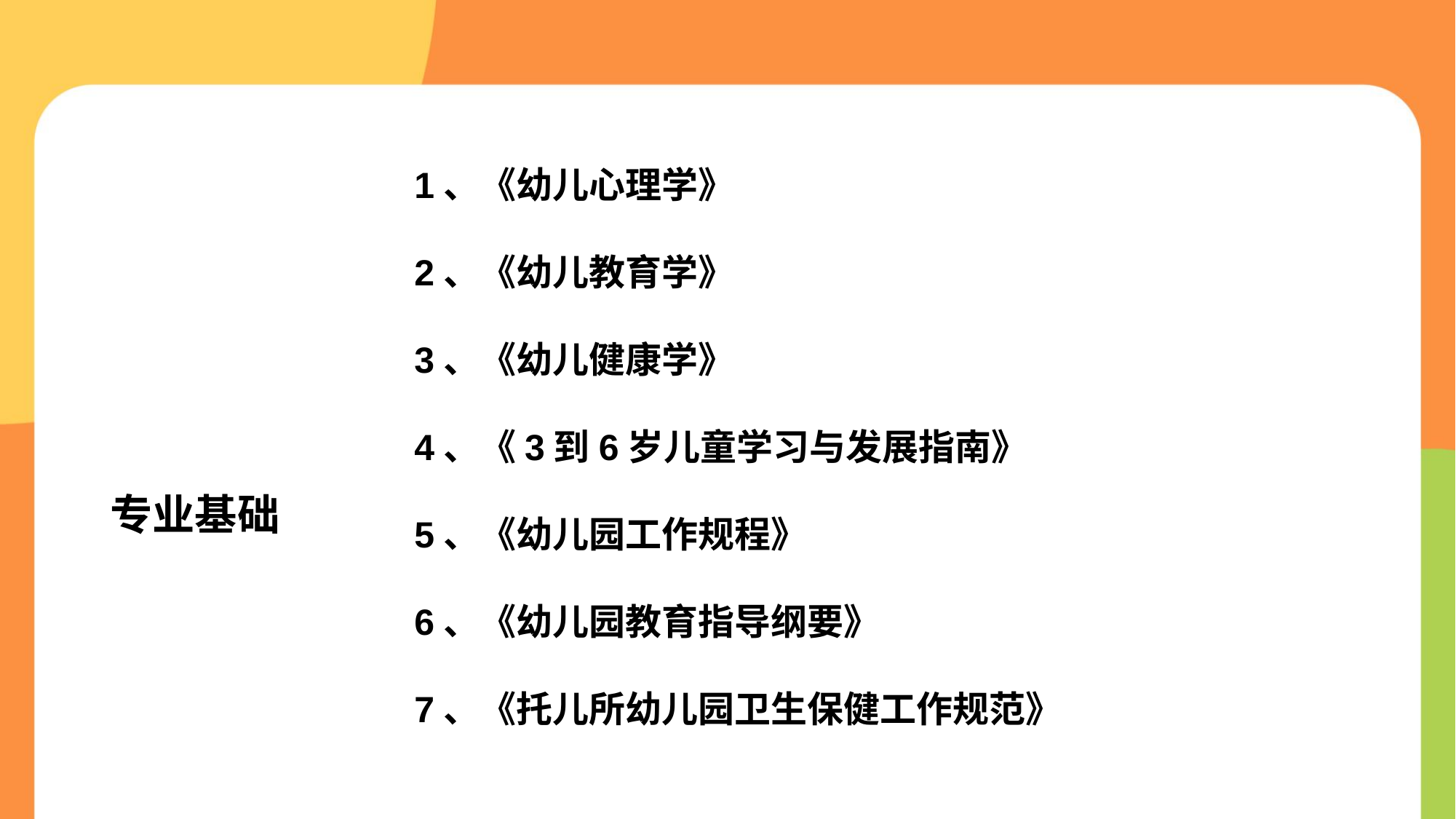

1、《幼儿心理学》

2、《幼儿教育学》

3、《幼儿健康学》

4、《3到6岁儿童学习与发展指南》

5、《幼儿园工作规程》

6、《幼儿园教育指导纲要》

7、《托儿所幼儿园卫生保健工作规范》
# 专业基础